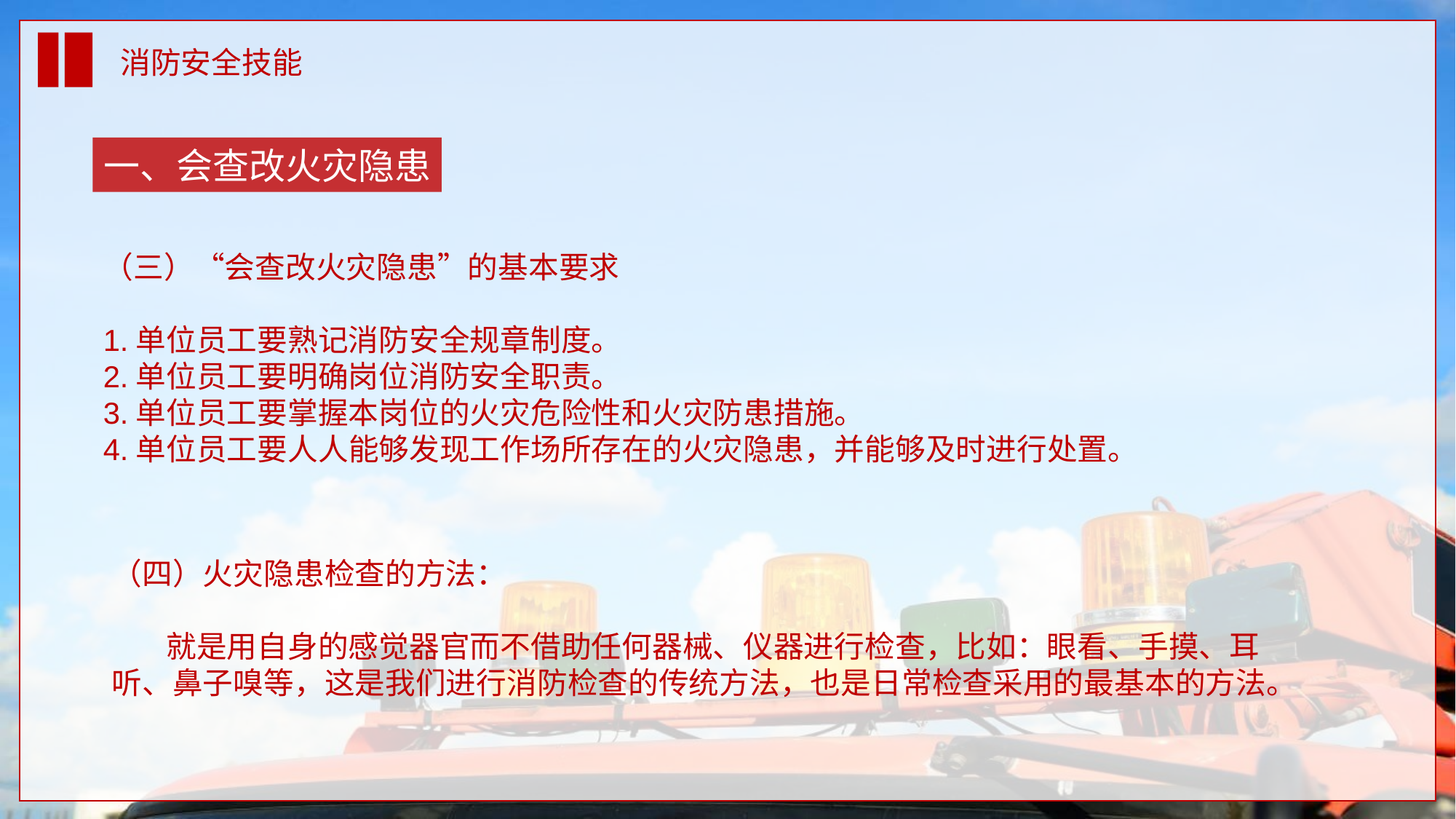

消防安全技能
一、会查改火灾隐患
（三）“会查改火灾隐患”的基本要求

1.单位员工要熟记消防安全规章制度。
2.单位员工要明确岗位消防安全职责。
3.单位员工要掌握本岗位的火灾危险性和火灾防患措施。
4.单位员工要人人能够发现工作场所存在的火灾隐患，并能够及时进行处置。
（四）火灾隐患检查的方法：

       就是用自身的感觉器官而不借助任何器械、仪器进行检查，比如：眼看、手摸、耳听、鼻子嗅等，这是我们进行消防检查的传统方法，也是日常检查采用的最基本的方法。